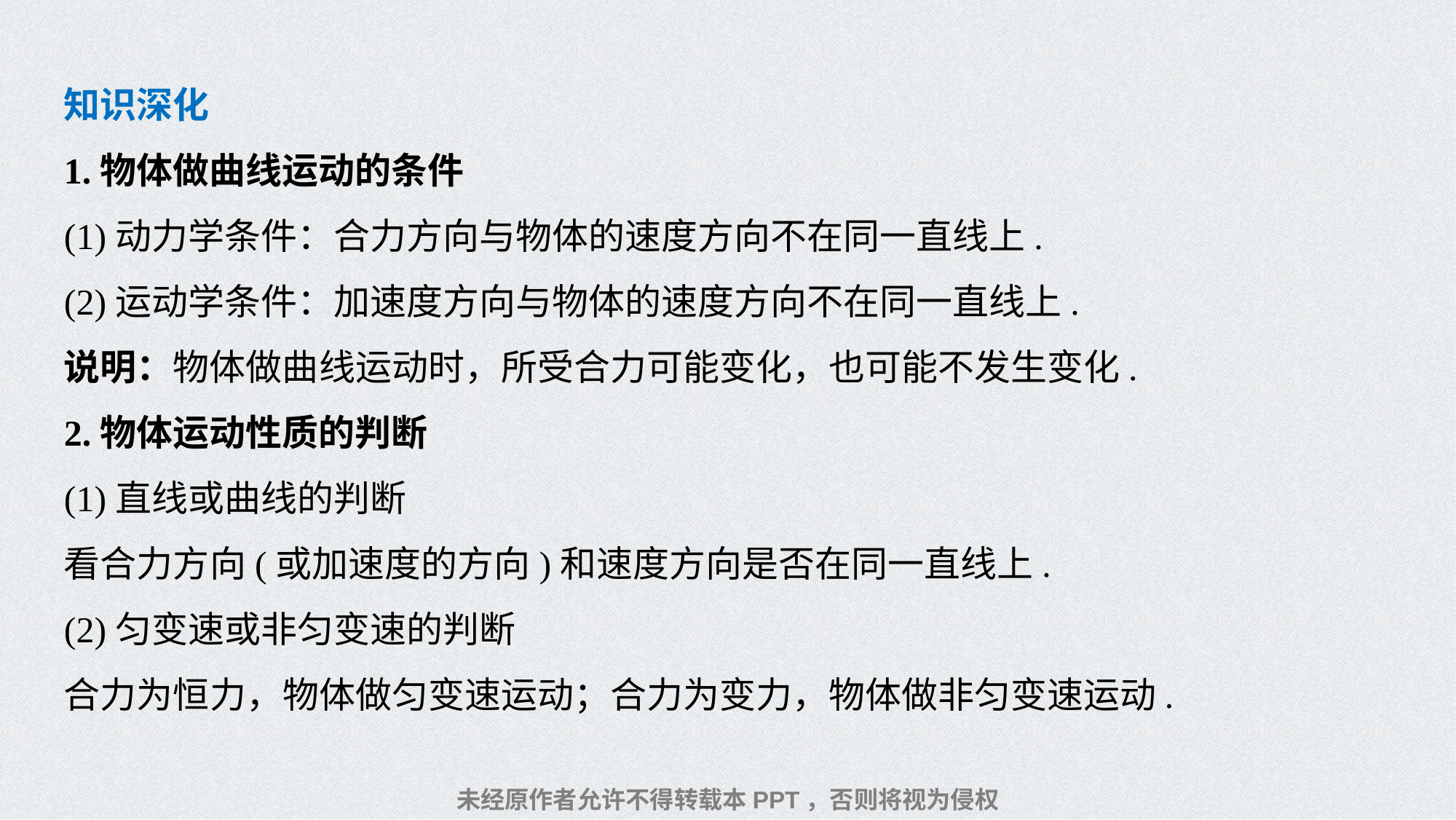

知识深化
1.物体做曲线运动的条件
(1)动力学条件：合力方向与物体的速度方向不在同一直线上.
(2)运动学条件：加速度方向与物体的速度方向不在同一直线上.
说明：物体做曲线运动时，所受合力可能变化，也可能不发生变化.
2.物体运动性质的判断
(1)直线或曲线的判断
看合力方向(或加速度的方向)和速度方向是否在同一直线上.
(2)匀变速或非匀变速的判断
合力为恒力，物体做匀变速运动；合力为变力，物体做非匀变速运动.